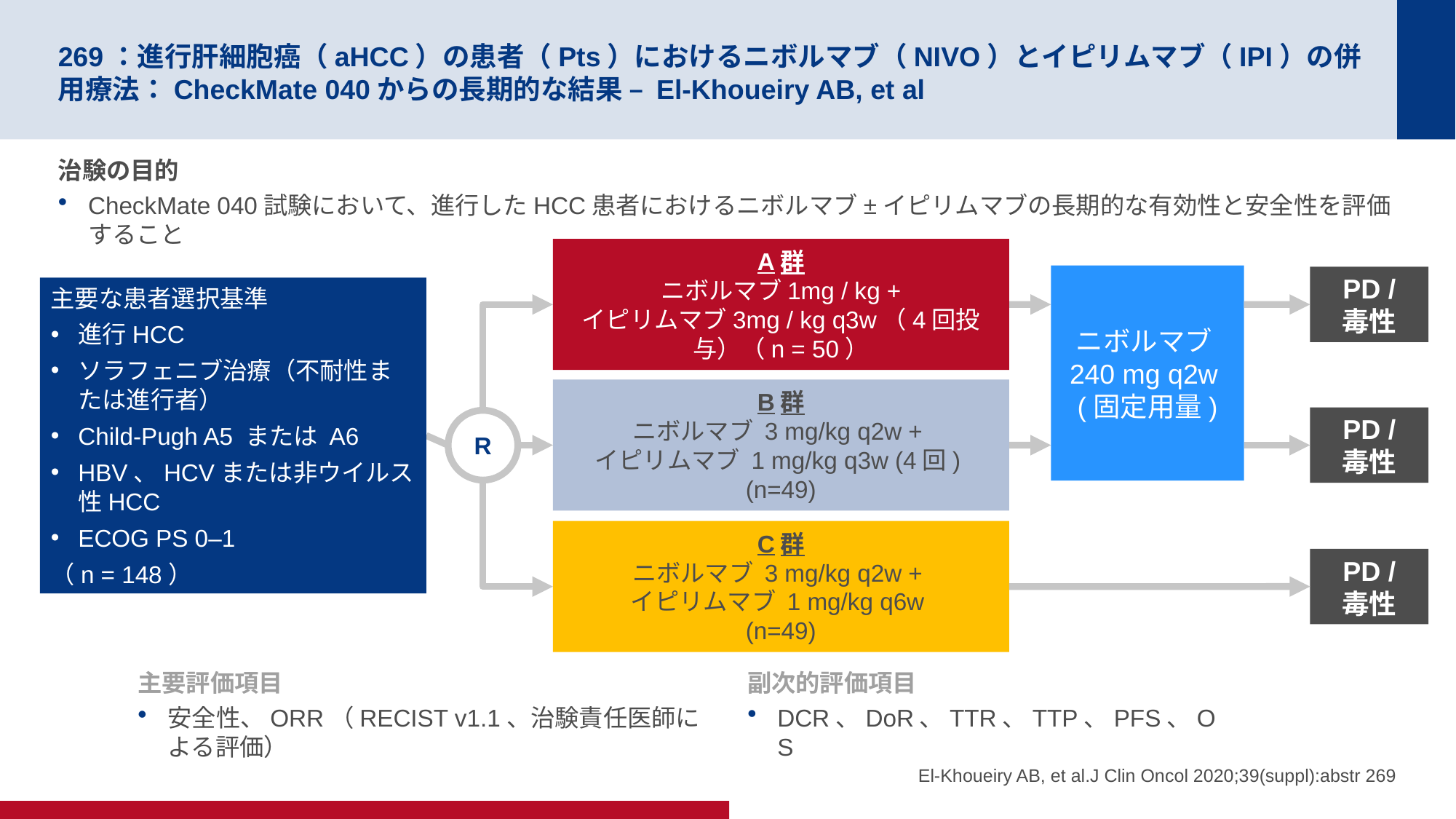

# 269：進行肝細胞癌（aHCC）の患者（Pts）におけるニボルマブ（NIVO）とイピリムマブ（IPI）の併用療法：CheckMate 040からの長期的な結果 – El-Khoueiry AB, et al
治験の目的
CheckMate 040試験において、進行したHCC患者におけるニボルマブ±イピリムマブの長期的な有効性と安全性を評価すること
A群
ニボルマブ1mg / kg +
イピリムマブ3mg / kg q3w（4回投与）（n = 50）
ニボルマブ
240 mg q2w
(固定用量)
PD /
毒性
主要な患者選択基準
進行HCC
ソラフェニブ治療（不耐性または進行者）
Child-Pugh A5 または A6
HBV、HCVまたは非ウイルス性HCC
ECOG PS 0–1
（n = 148）
B群
ニボルマブ 3 mg/kg q2w +
イピリムマブ 1 mg/kg q3w (4回)
(n=49)
PD /
毒性
R
C群
ニボルマブ 3 mg/kg q2w +
イピリムマブ 1 mg/kg q6w
(n=49)
PD /
毒性
主要評価項目
安全性、ORR（RECIST v1.1、治験責任医師による評価）
副次的評価項目
DCR、DoR、TTR、TTP、PFS、OS
El-Khoueiry AB, et al.J Clin Oncol 2020;39(suppl):abstr 269